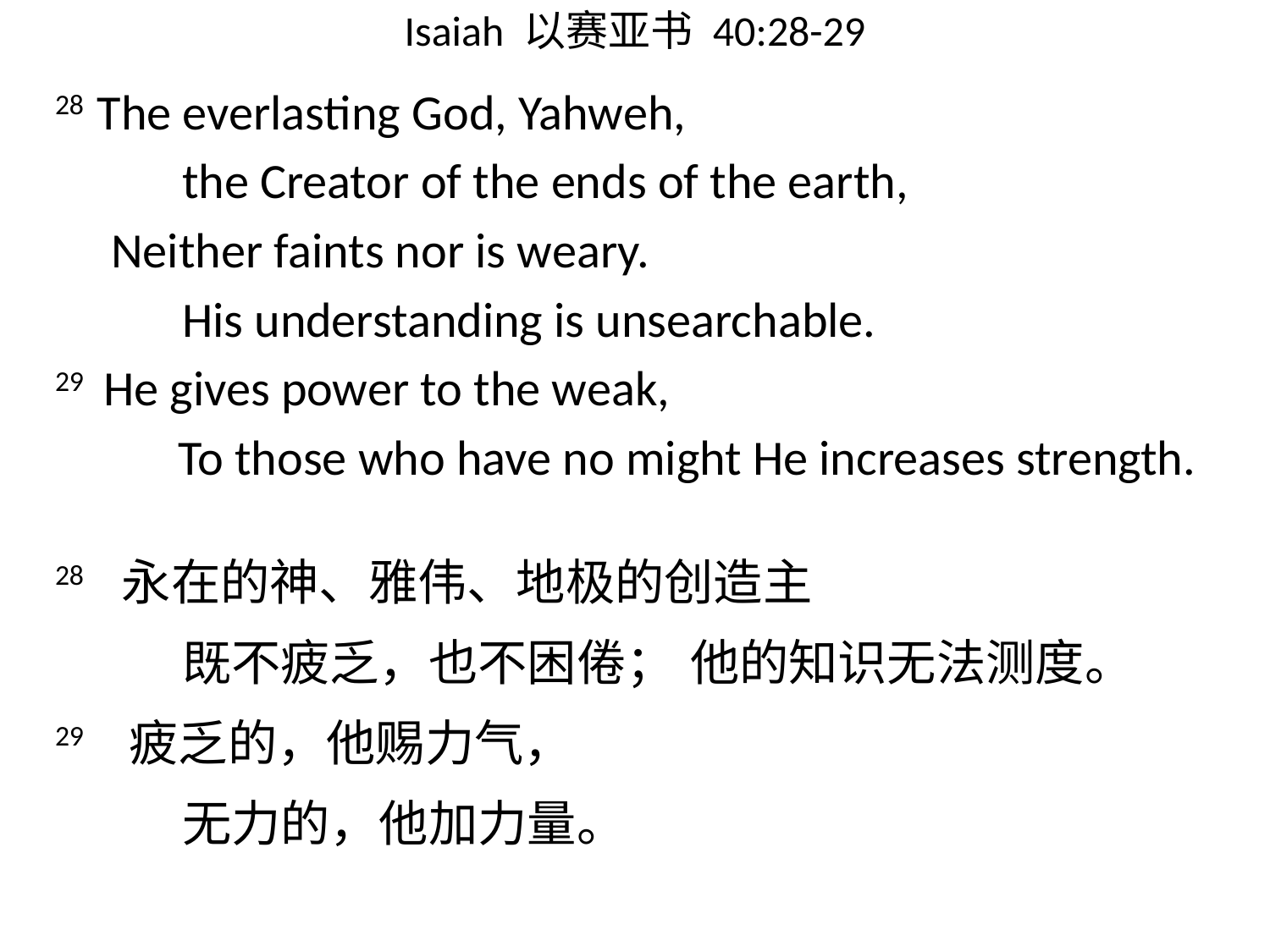

# Isaiah 以赛亚书 40:28-29
28  The everlasting God, Yahweh,
	the Creator of the ends of the earth,
     Neither faints nor is weary.
	His understanding is unsearchable.
29   He gives power to the weak,
      To those who have no might He increases strength.

28    永在的神、雅伟、地极的创造主
	既不疲乏，也不困倦；	他的知识无法测度。
29   疲乏的，他赐力气，
	无力的，他加力量。